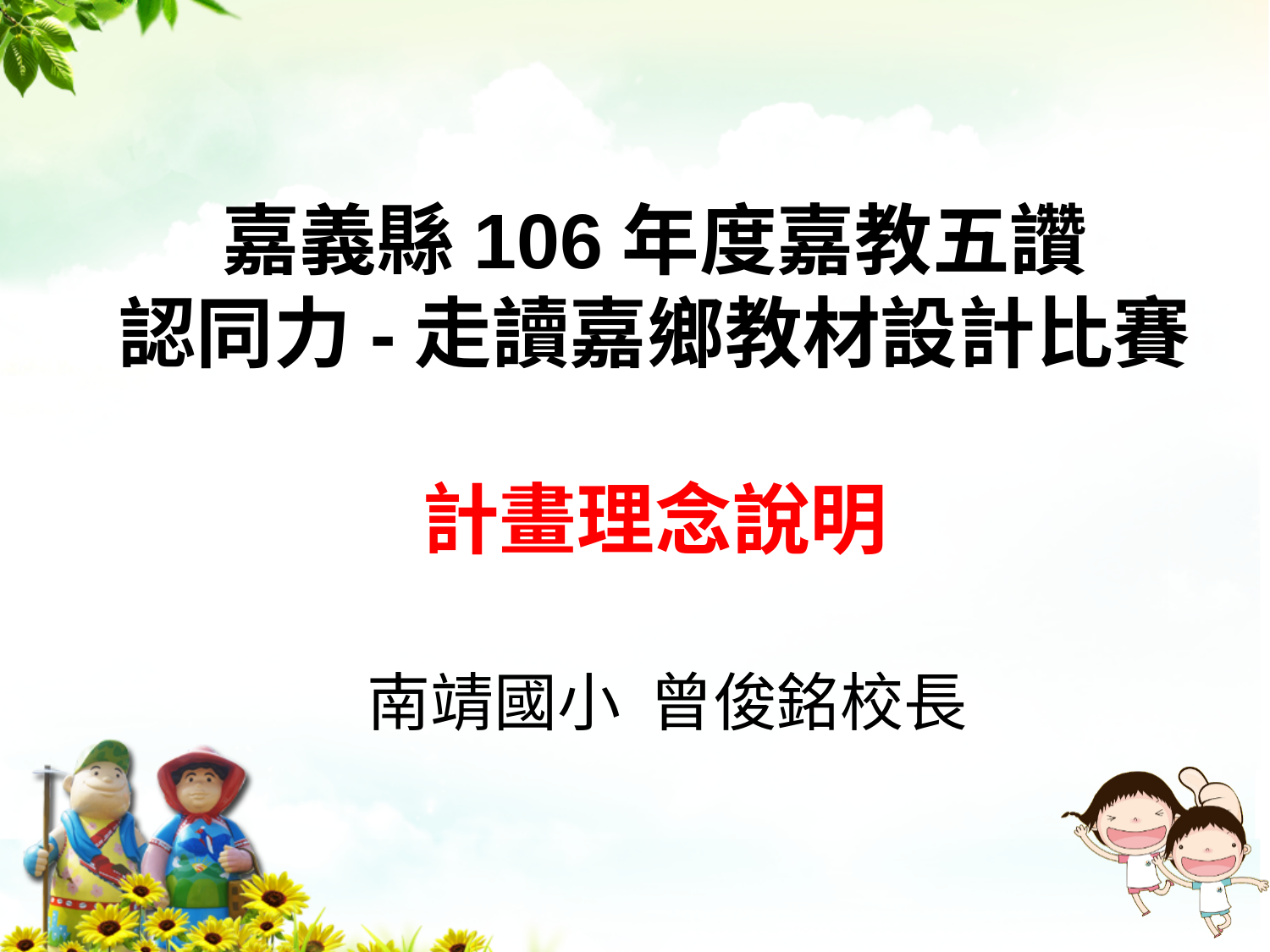

# 嘉義縣106年度嘉教五讚 認同力-走讀嘉鄉教材設計比賽 計畫理念說明
南靖國小  曾俊銘校長